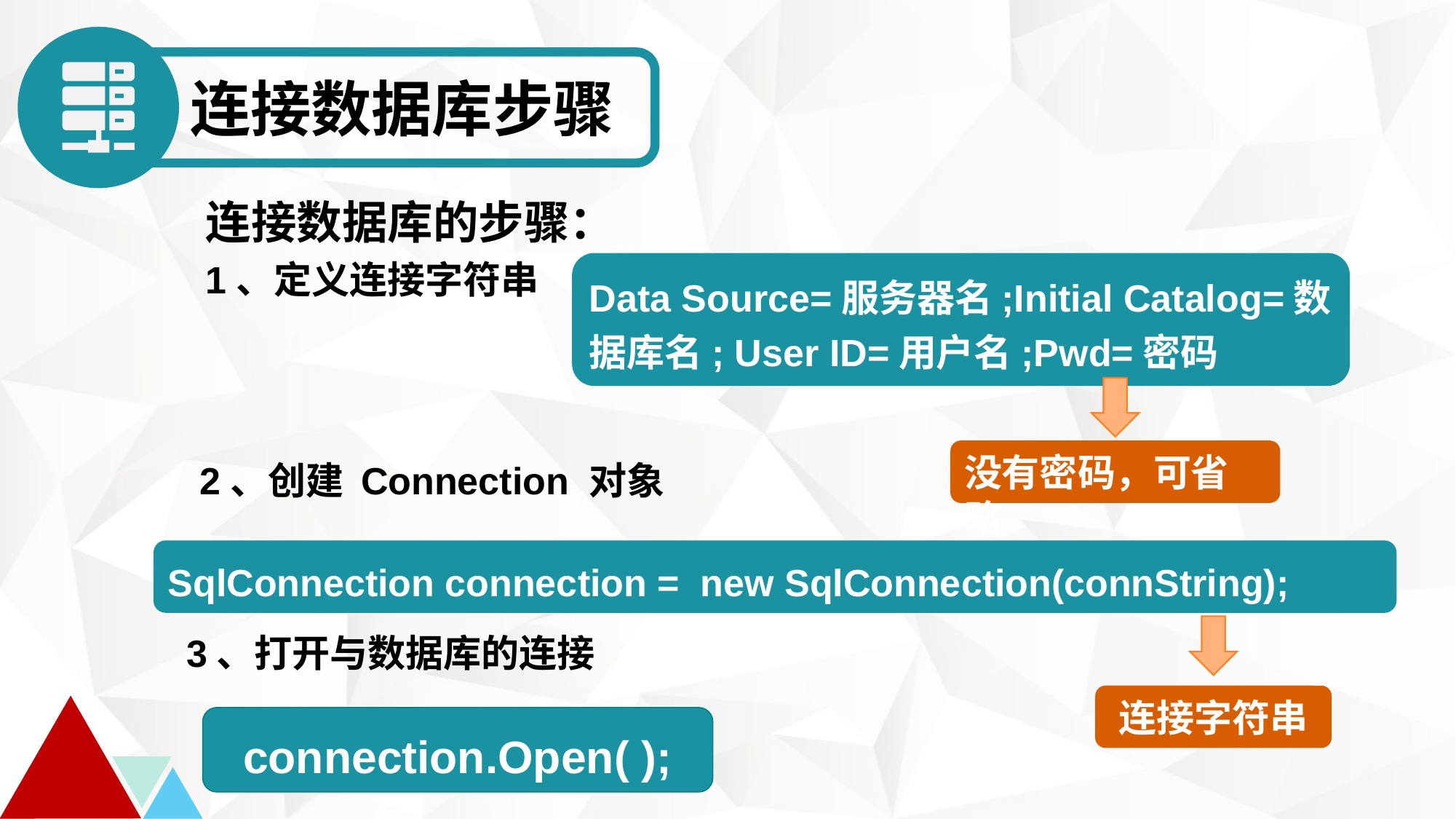

连接数据库步骤
连接数据库的步骤：
1、定义连接字符串
Data Source=服务器名;Initial Catalog=数据库名; User ID=用户名;Pwd=密码

没有密码，可省略
2、创建 Connection 对象
SqlConnection connection =  new SqlConnection(connString);

3、打开与数据库的连接
连接字符串
connection.Open( );